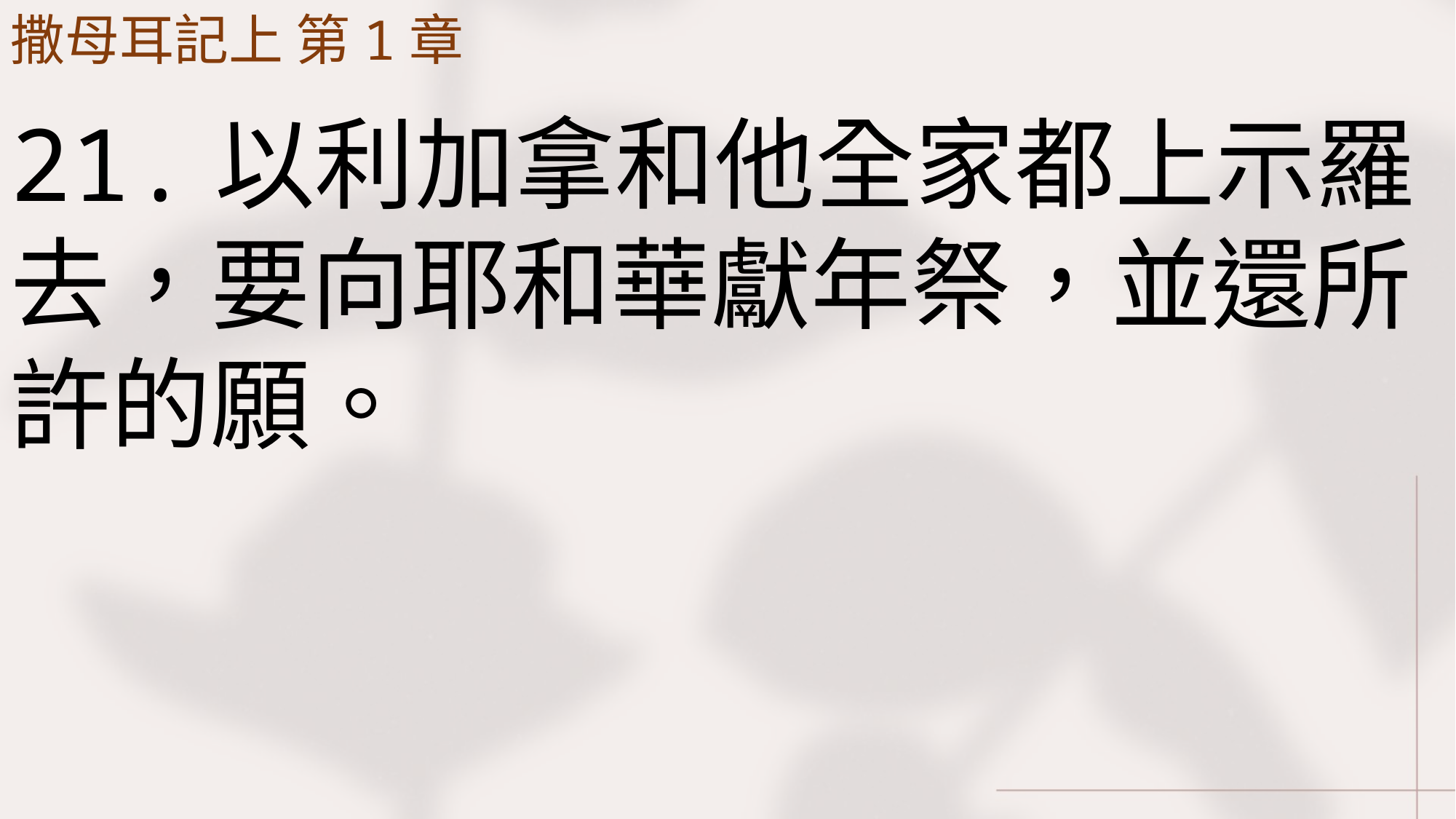

撒母耳記上 第1章
21.以利加拿和他全家都上示羅去，要向耶和華獻年祭，並還所許的願。